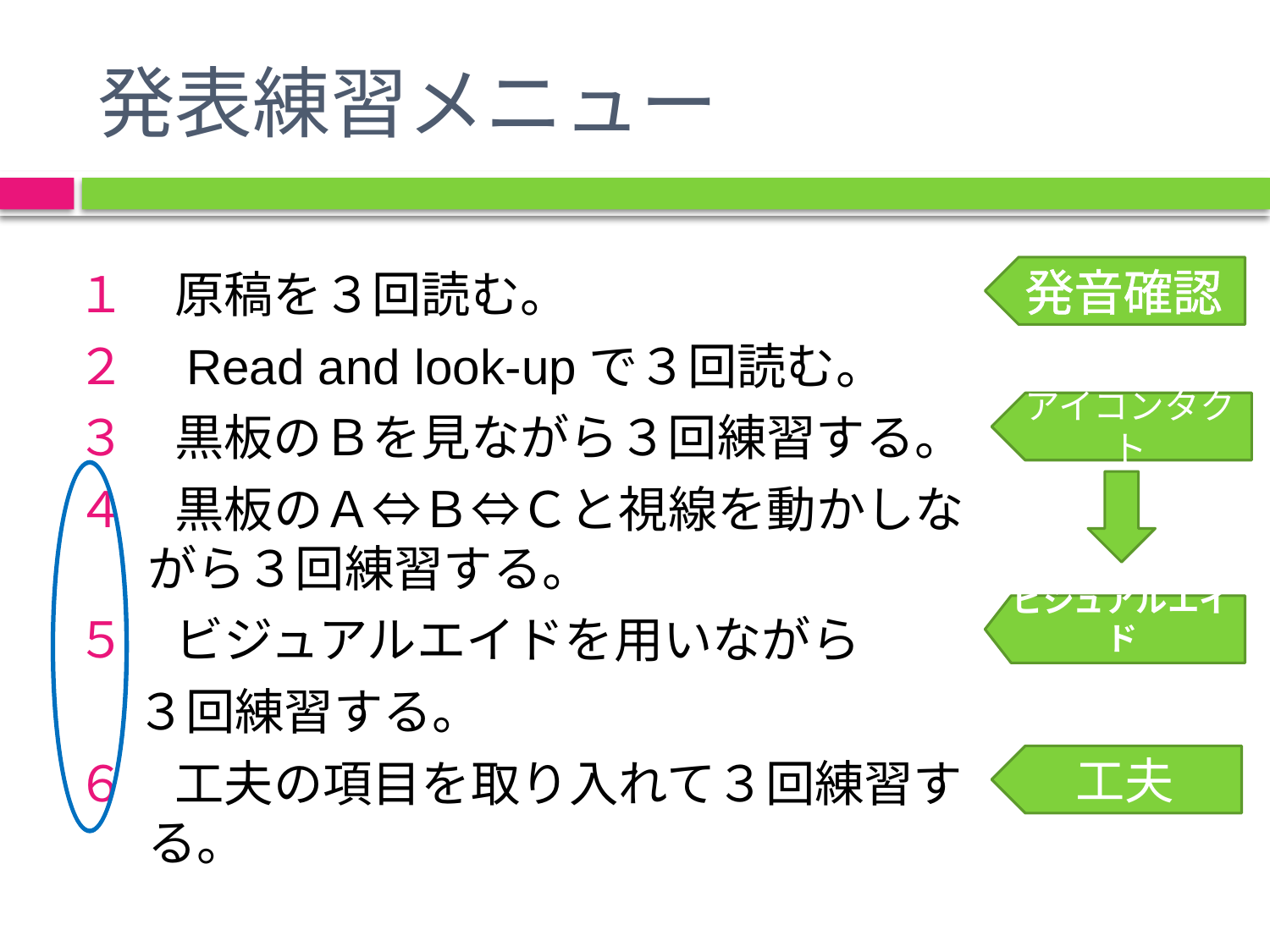

# 発表練習メニュー
１　原稿を３回読む。
２　Read and look-upで３回読む。
３　黒板のＢを見ながら３回練習する。
４　黒板のＡ⇔Ｂ⇔Ｃと視線を動かしながら３回練習する。
５　ビジュアルエイドを用いながら
　 ３回練習する。
６　工夫の項目を取り入れて３回練習する。
発音確認
アイコンタクト

ビジュアルエイド
工夫